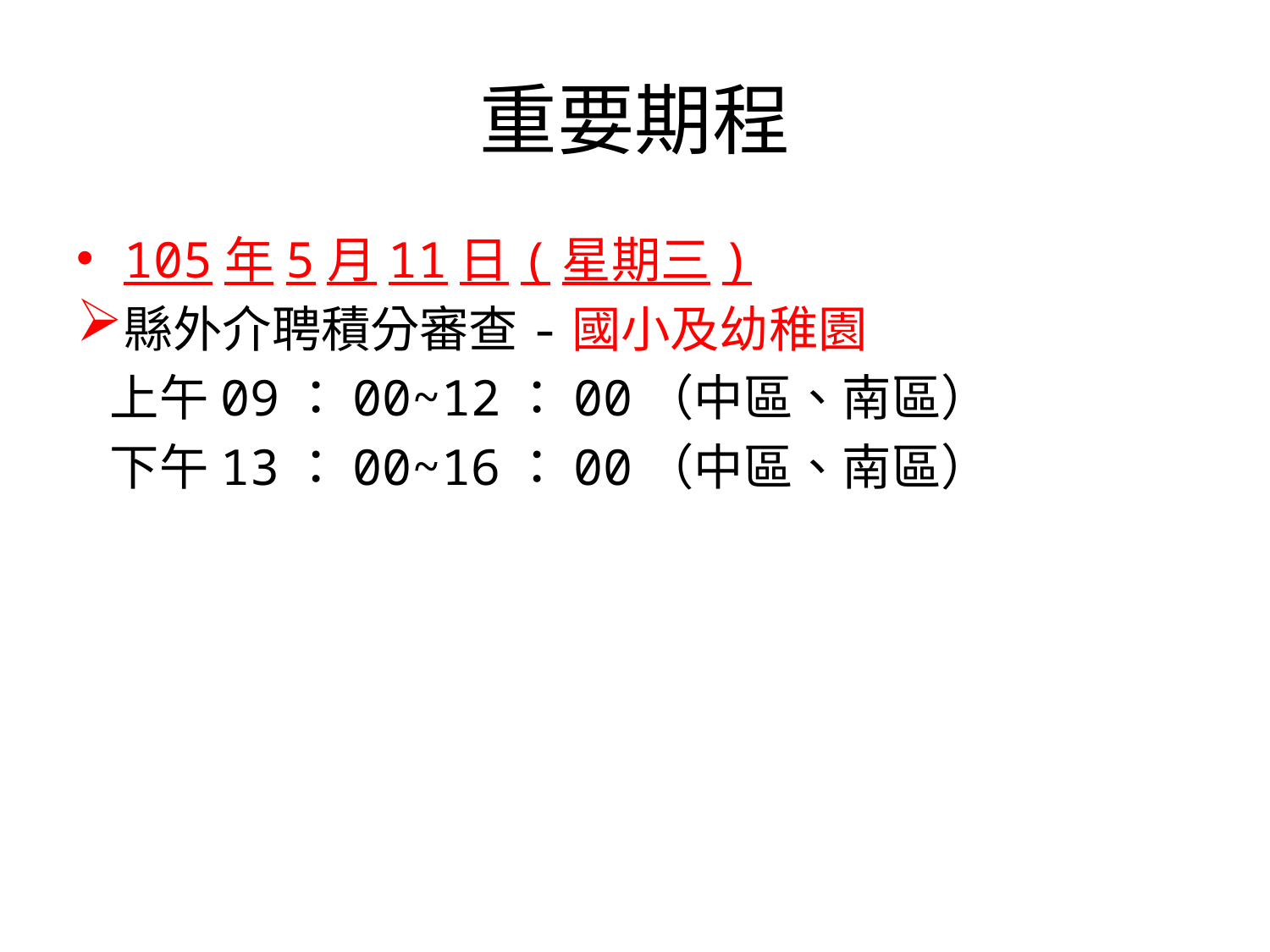

# 重要期程
105年5月11日(星期三)
縣外介聘積分審查-國小及幼稚園
  上午09：00~12：00（中區、南區）
  下午13：00~16：00（中區、南區）